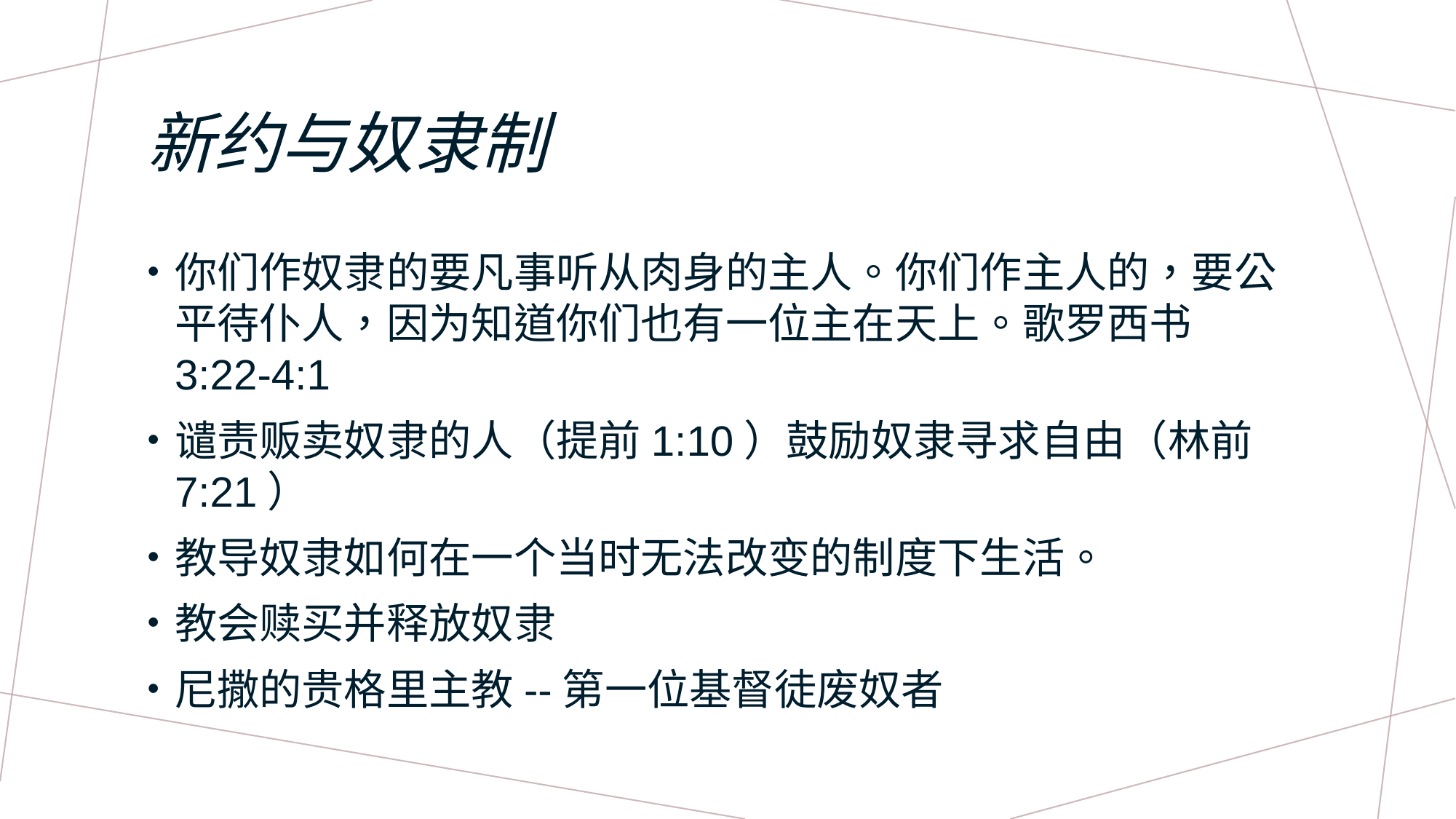

# 新约与奴隶制
你们作奴隶的要凡事听从肉身的主人。你们作主人的，要公平待仆人，因为知道你们也有一位主在天上。歌罗西书 3:22-4:1
谴责贩卖奴隶的人（提前1:10）鼓励奴隶寻求自由（林前7:21）
教导奴隶如何在一个当时无法改变的制度下生活。
教会赎买并释放奴隶
尼撒的贵格里主教--第一位基督徒废奴者